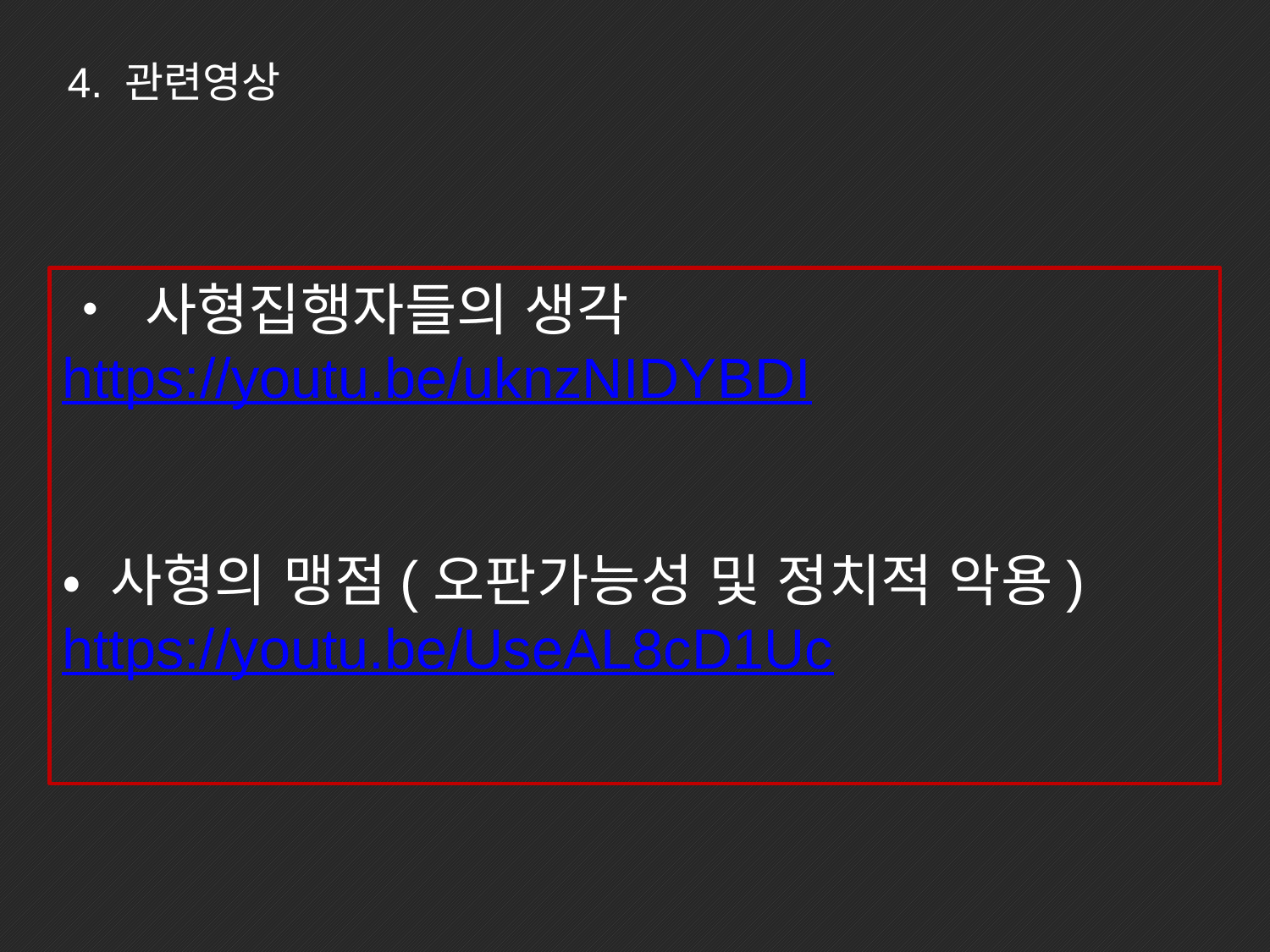

4. 관련영상
• 사형집행자들의 생각
https://youtu.be/uknzNIDYBDI

• 사형의 맹점(오판가능성 및 정치적 악용)
https://youtu.be/UseAL8cD1Uc